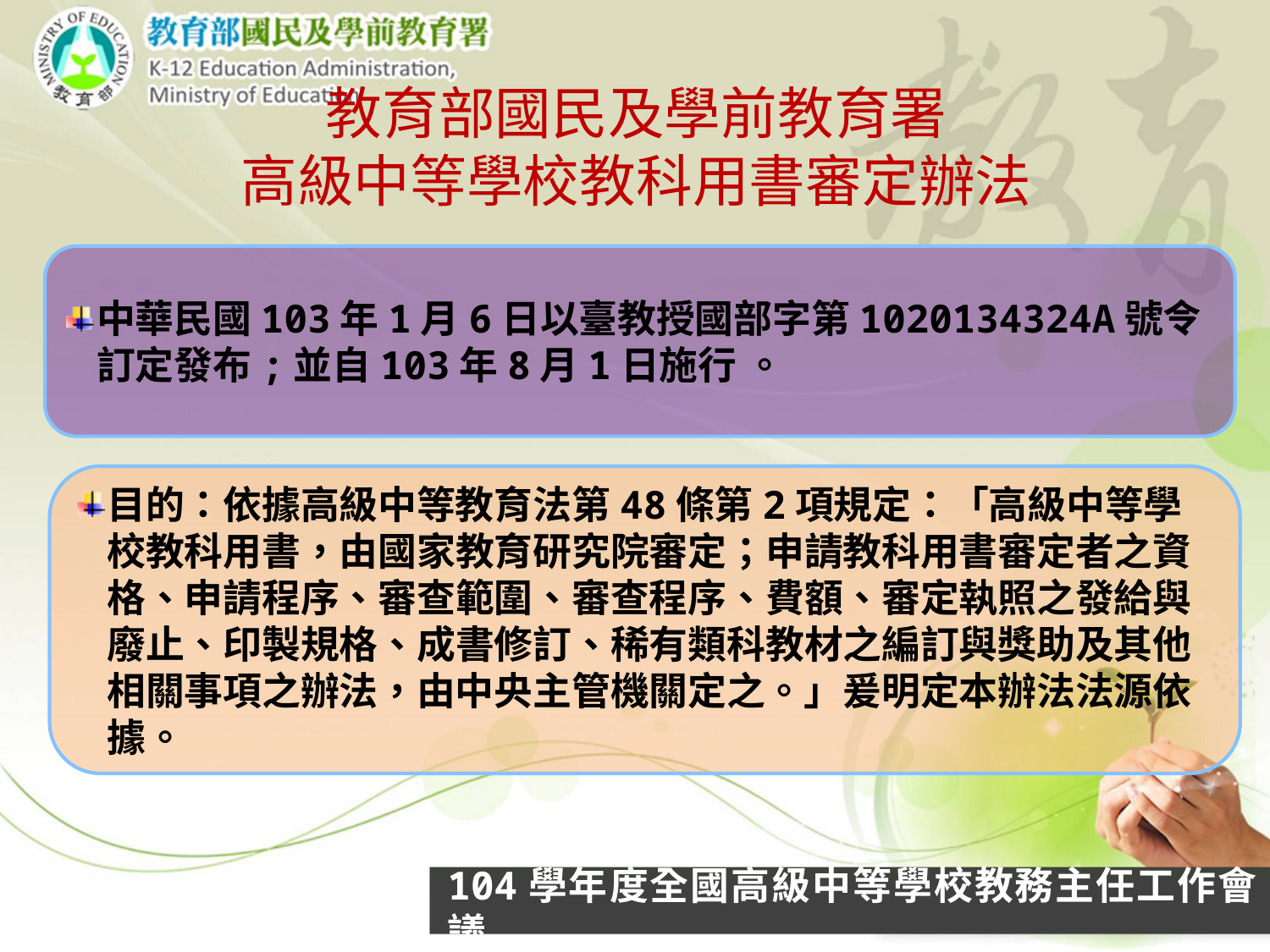

# 教育部國民及學前教育署 高級中等學校教科用書審定辦法
中華民國103年1月6日以臺教授國部字第1020134324A號令訂定發布;並自103年8月1日施行 。
目的：依據高級中等教育法第48條第2項規定：「高級中等學校教科用書，由國家教育研究院審定；申請教科用書審定者之資格、申請程序、審查範圍、審查程序、費額、審定執照之發給與廢止、印製規格、成書修訂、稀有類科教材之編訂與獎助及其他相關事項之辦法，由中央主管機關定之。」爰明定本辦法法源依據。
104學年度全國高級中等學校教務主任工作會議
26
26